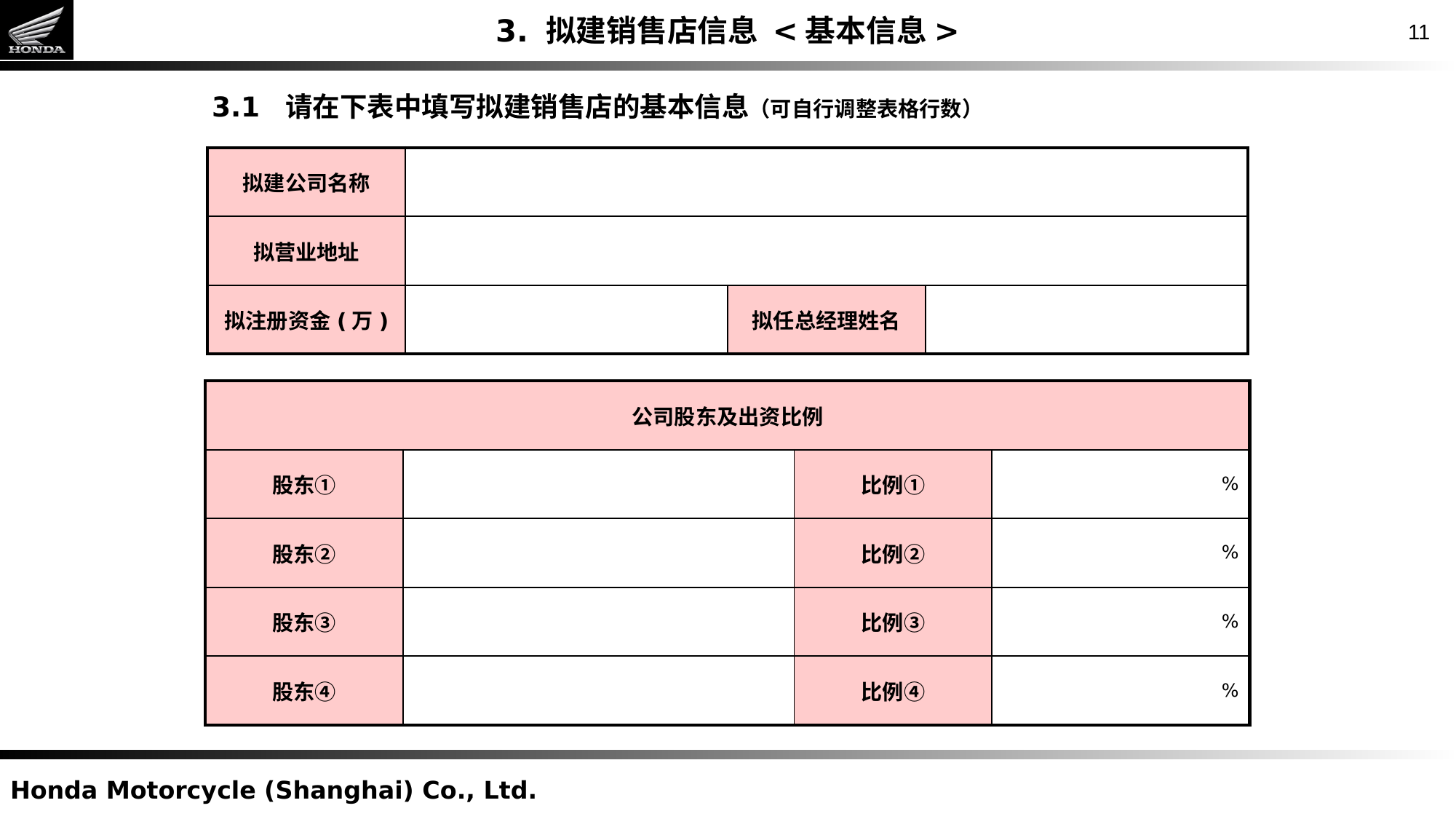

3. 拟建销售店信息 <基本信息>
3.1  请在下表中填写拟建销售店的基本信息（可自行调整表格行数）
| 拟建公司名称 |  |  |  |
| --- | --- | --- | --- |
| 拟营业地址 |  |  |  |
| 拟注册资金(万) |  | 拟任总经理姓名 |  |
| 公司股东及出资比例 |  |  |  |
| --- | --- | --- | --- |
| 股东① |  | 比例① | % |
| 股东② |  | 比例② | % |
| 股东③ |  | 比例③ | % |
| 股东④ |  | 比例④ | % |